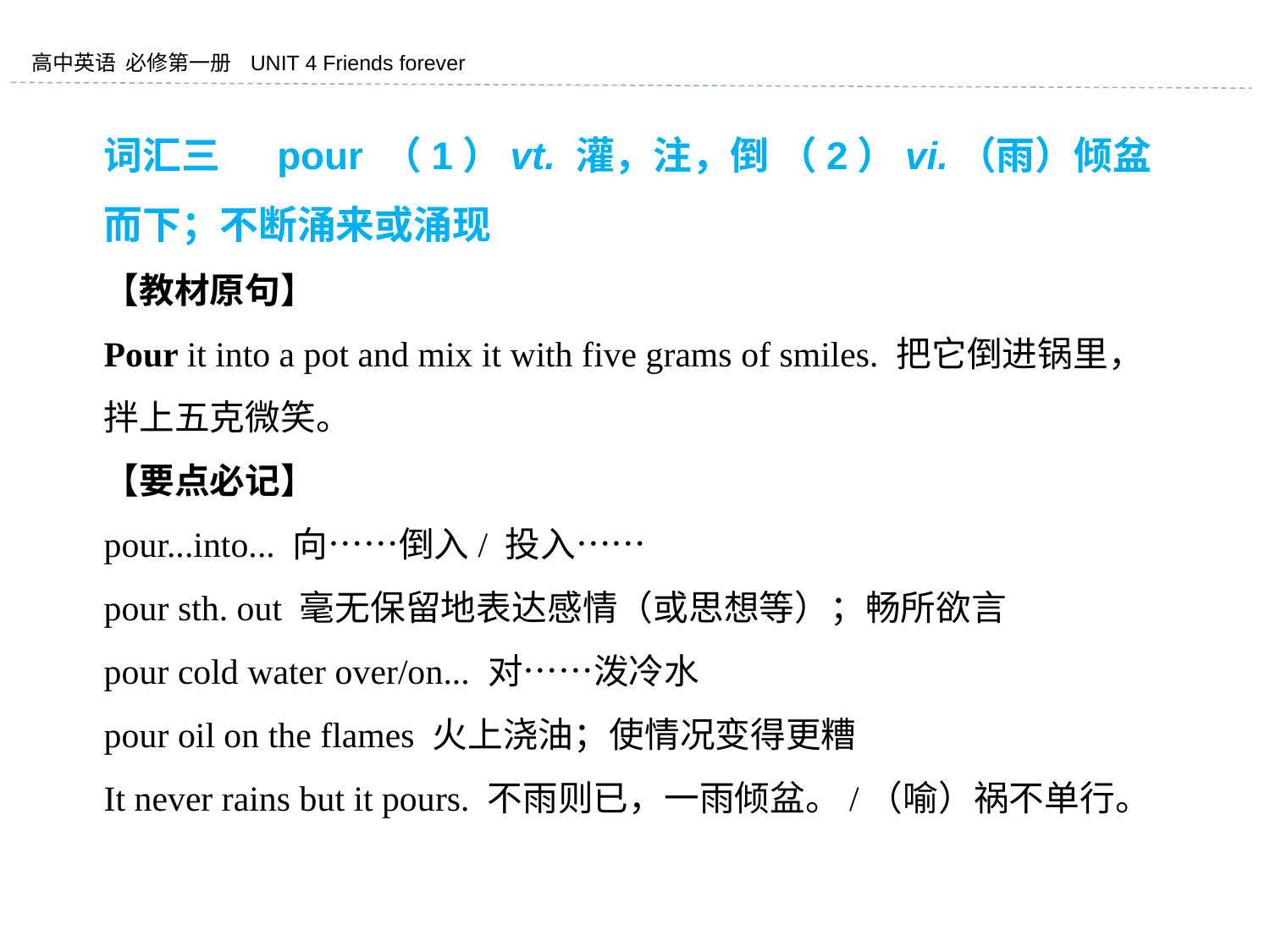

词汇三 　pour （1）vt. 灌，注，倒 （2）vi.（雨）倾盆而下；不断涌来或涌现
【教材原句】
Pour it into a pot and mix it with five grams of smiles. 把它倒进锅里，拌上五克微笑。
【要点必记】
pour...into... 向……倒入/ 投入……
pour sth. out 毫无保留地表达感情（或思想等）；畅所欲言
pour cold water over/on... 对……泼冷水
pour oil on the flames 火上浇油；使情况变得更糟
It never rains but it pours. 不雨则已，一雨倾盆。/（喻）祸不单行。